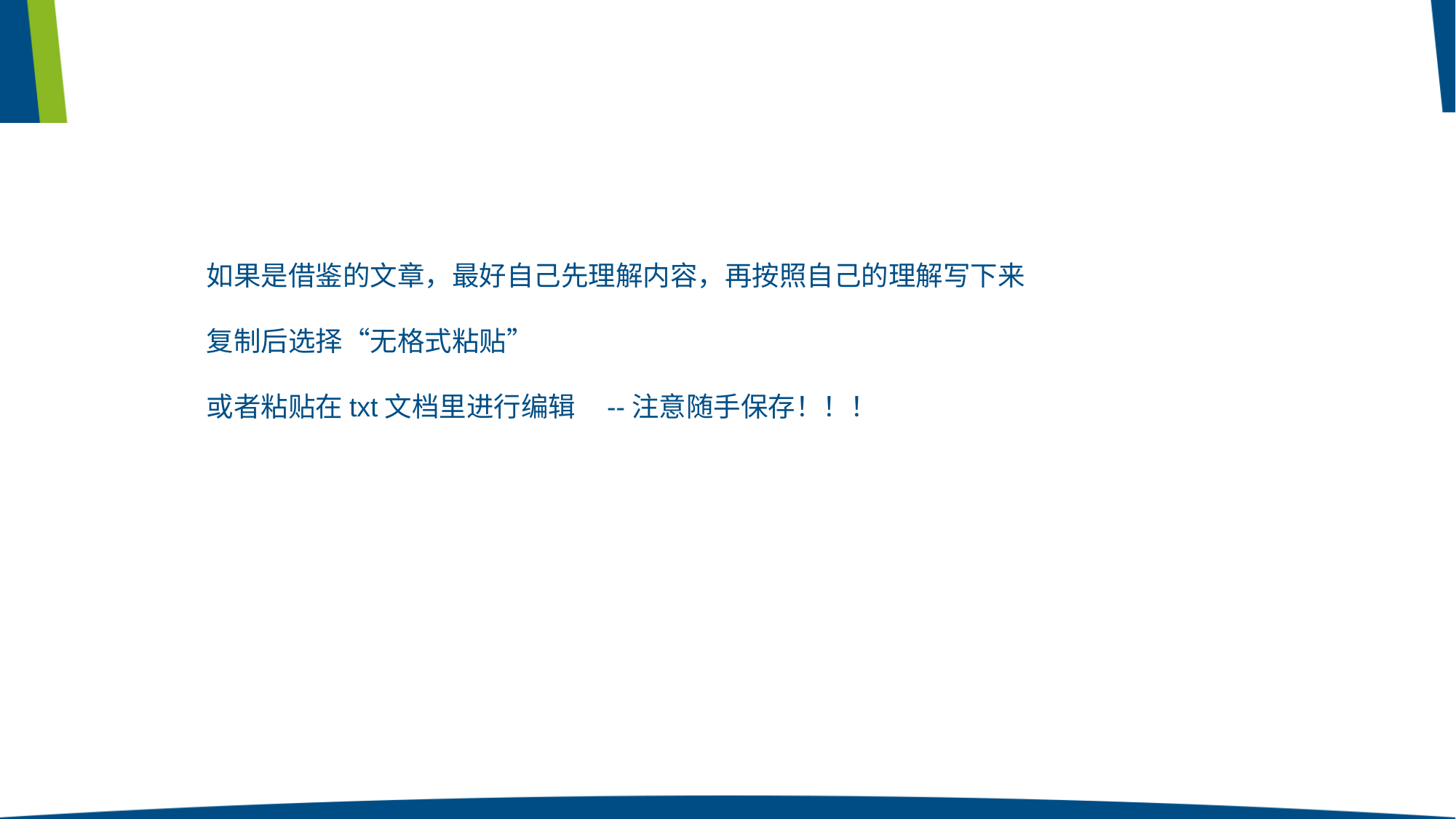

如果是借鉴的文章，最好自己先理解内容，再按照自己的理解写下来

复制后选择“无格式粘贴”

或者粘贴在txt文档里进行编辑    --注意随手保存！！！